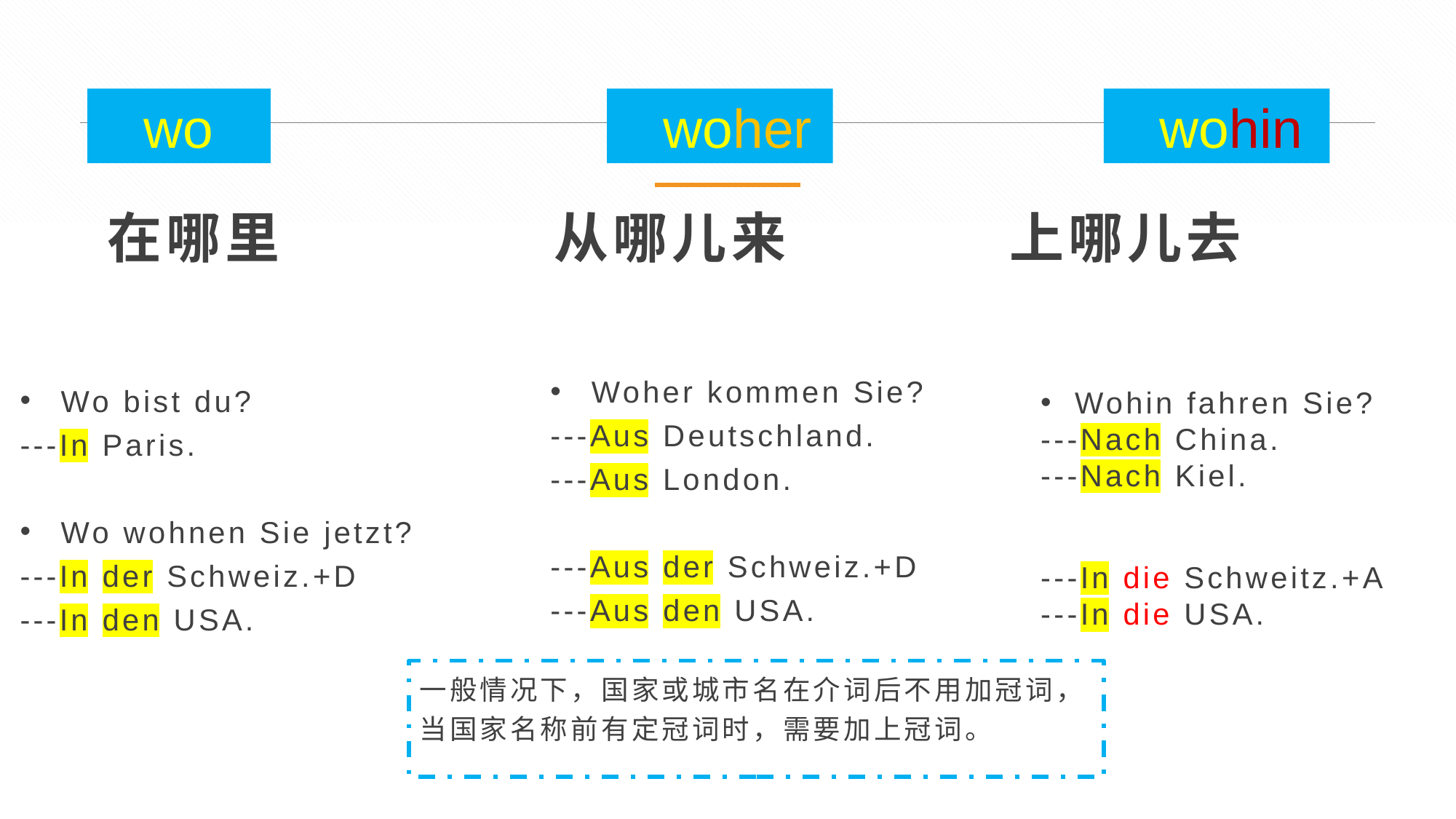

wo
   woher
   wohin
   在哪里                从哪儿来             上哪儿去

Woher kommen Sie?
---Aus Deutschland.
---Aus London.

---Aus der Schweiz.+D
---Aus den USA.

Wo bist du?
---In Paris.

Wo wohnen Sie jetzt?
---In der Schweiz.+D
---In den USA.

Wohin fahren Sie?
---Nach China.
---Nach Kiel.

---In die Schweitz.+A
---In die USA.

一般情况下，国家或城市名在介词后不用加冠词，当国家名称前有定冠词时，需要加上冠词。